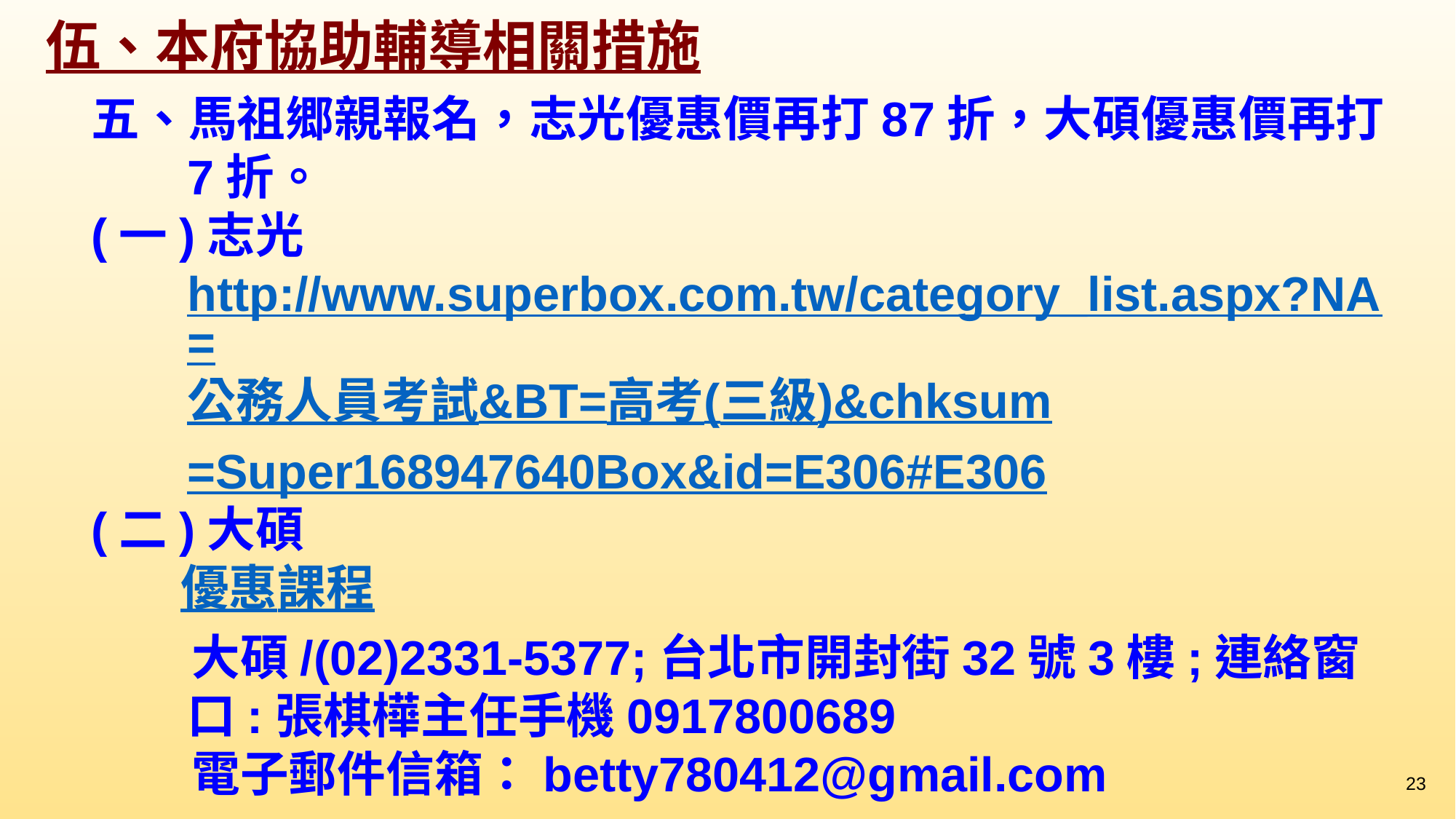

伍、本府協助輔導相關措施
五、馬祖郷親報名，志光優惠價再打87折，大碩優惠價再打7折。
(一)志光http://www.superbox.com.tw/category_list.aspx?NA=公務人員考試&BT=高考(三級)&chksum=Super168947640Box&id=E306#E306
(二)大碩
       優惠課程
        大碩/(02)2331-5377;台北市開封街32號3樓;連絡窗口:張棋樺主任手機0917800689
        電子郵件信箱：betty780412@gmail.com

23